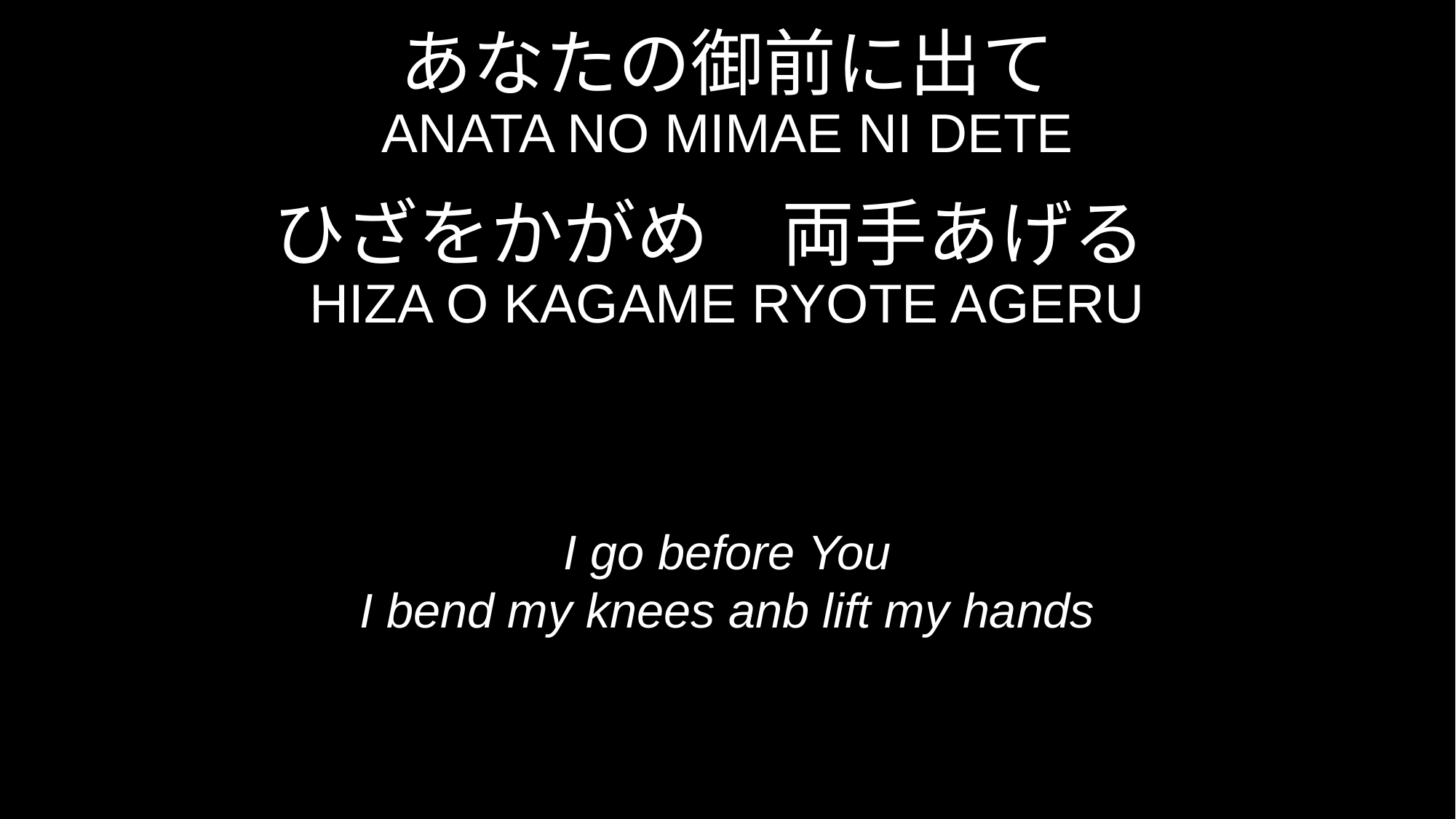

あなたの御前に出て
ANATA NO MIMAE NI DETE

ひざをかがめ　両手あげる
HIZA O KAGAME RYOTE AGERU
I go before You
I bend my knees anb lift my hands